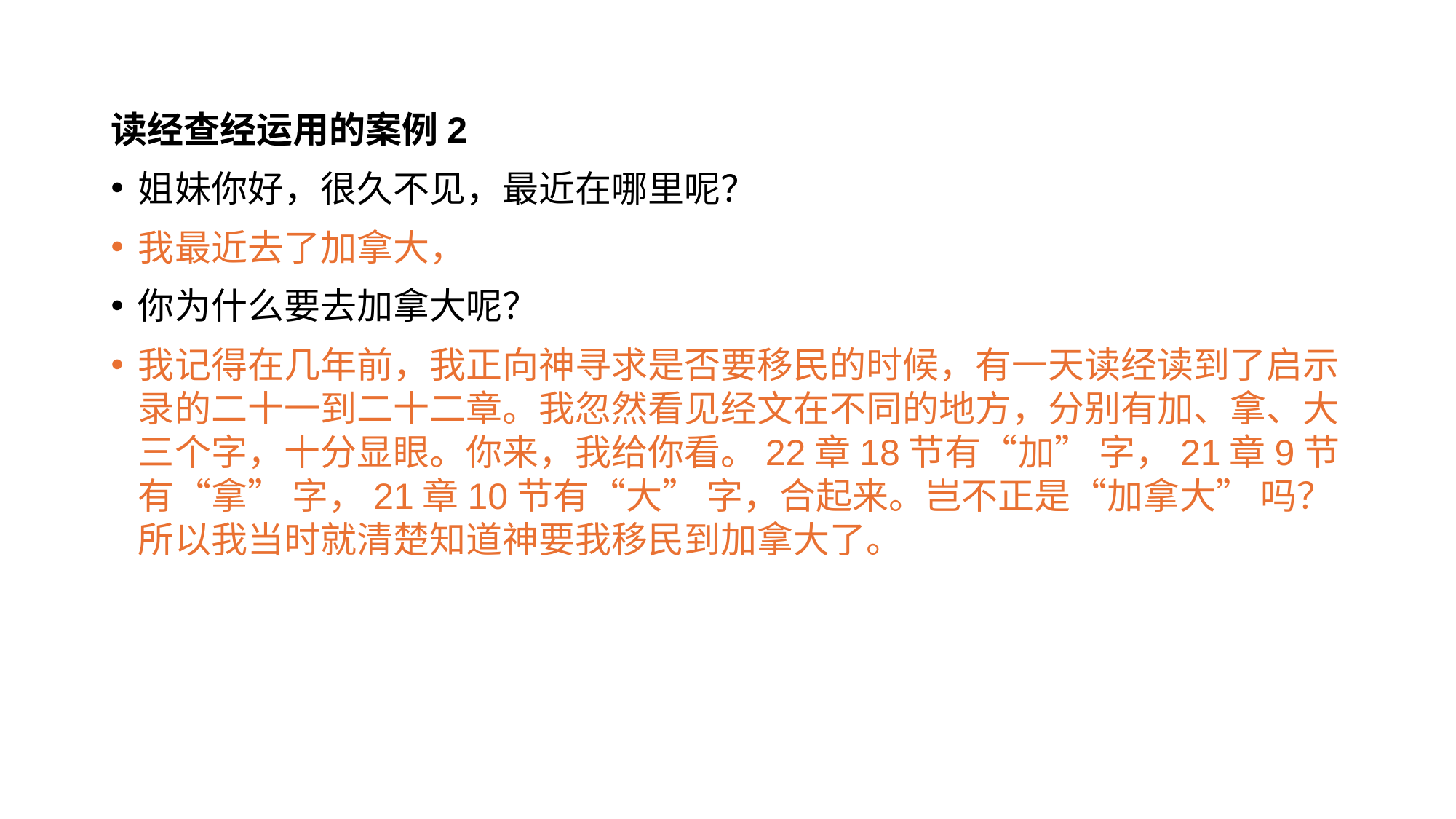

读经查经运用的案例2
姐妹你好，很久不见，最近在哪里呢？
我最近去了加拿大，
你为什么要去加拿大呢？
我记得在几年前，我正向神寻求是否要移民的时候，有一天读经读到了启示录的二十一到二十二章。我忽然看见经文在不同的地方，分别有加、拿、大三个字，十分显眼。你来，我给你看。22章18节有“加” 字，21章9节有“拿” 字，21章10节有“大” 字，合起来。岂不正是“加拿大” 吗？所以我当时就清楚知道神要我移民到加拿大了。